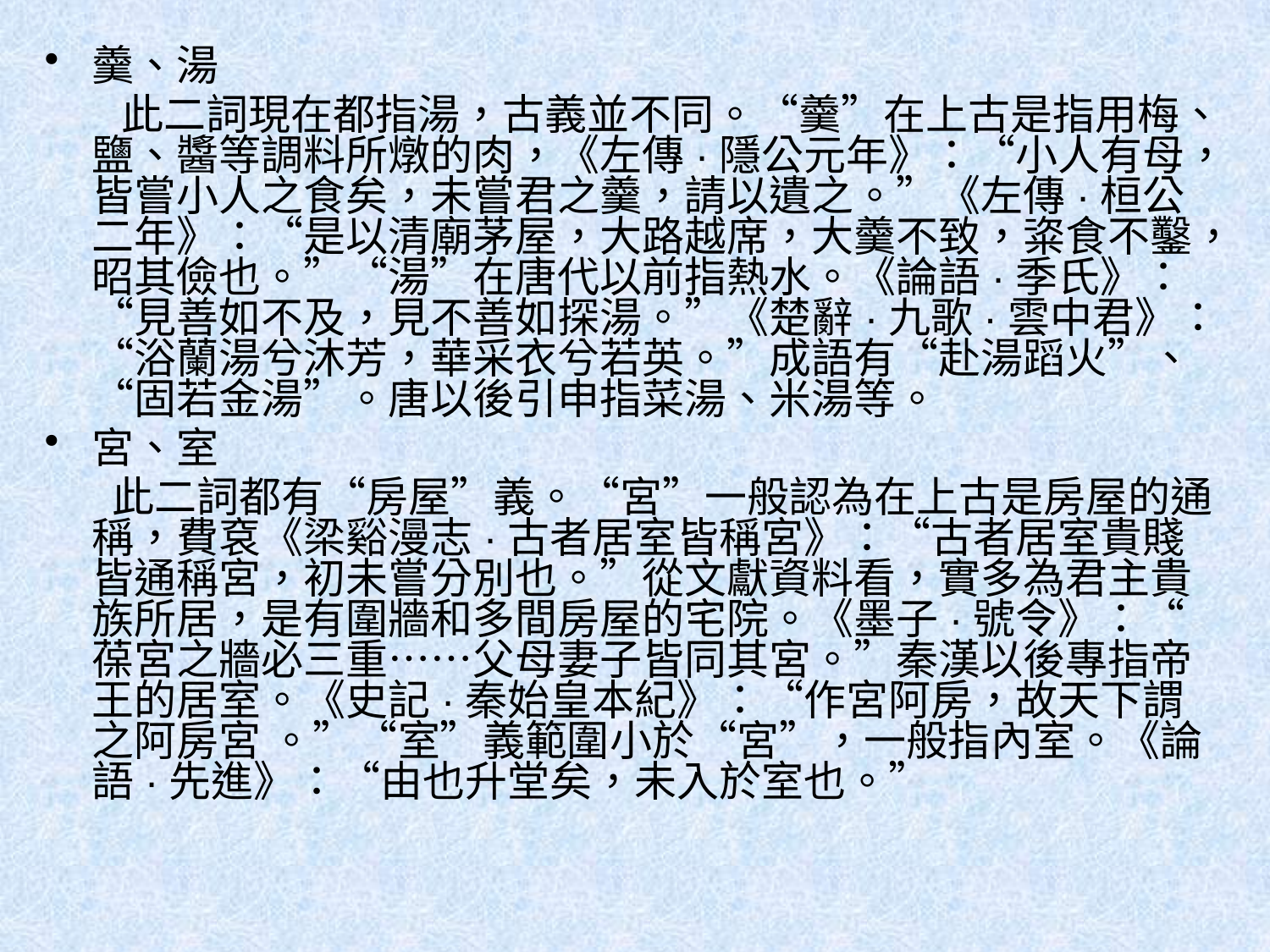

羹、湯
       此二詞現在都指湯，古義並不同。“羹”在上古是指用梅、鹽、醬等調料所燉的肉，《左傳·隱公元年》：“小人有母，皆嘗小人之食矣，未嘗君之羹，請以遺之。”《左傳·桓公二年》：“是以清廟茅屋，大路越席，大羹不致，粢食不鑿，昭其儉也。”“湯”在唐代以前指熱水。《論語·季氏》：“見善如不及，見不善如探湯。”《楚辭·九歌·雲中君》：“浴蘭湯兮沐芳，華采衣兮若英。”成語有“赴湯蹈火”、“固若金湯”。唐以後引申指菜湯、米湯等。
宮、室
      此二詞都有“房屋”義。“宮”一般認為在上古是房屋的通稱，費袞《梁谿漫志·古者居室皆稱宮》：“古者居室貴賤皆通稱宮，初未嘗分別也。”從文獻資料看，實多為君主貴族所居，是有圍牆和多間房屋的宅院。《墨子·號令》：“葆宮之牆必三重……父母妻子皆同其宮。”秦漢以後專指帝王的居室。《史記·秦始皇本紀》：“作宮阿房，故天下謂之阿房宮 。”“室”義範圍小於“宮”，一般指內室。《論語·先進》：“由也升堂矣，未入於室也。”